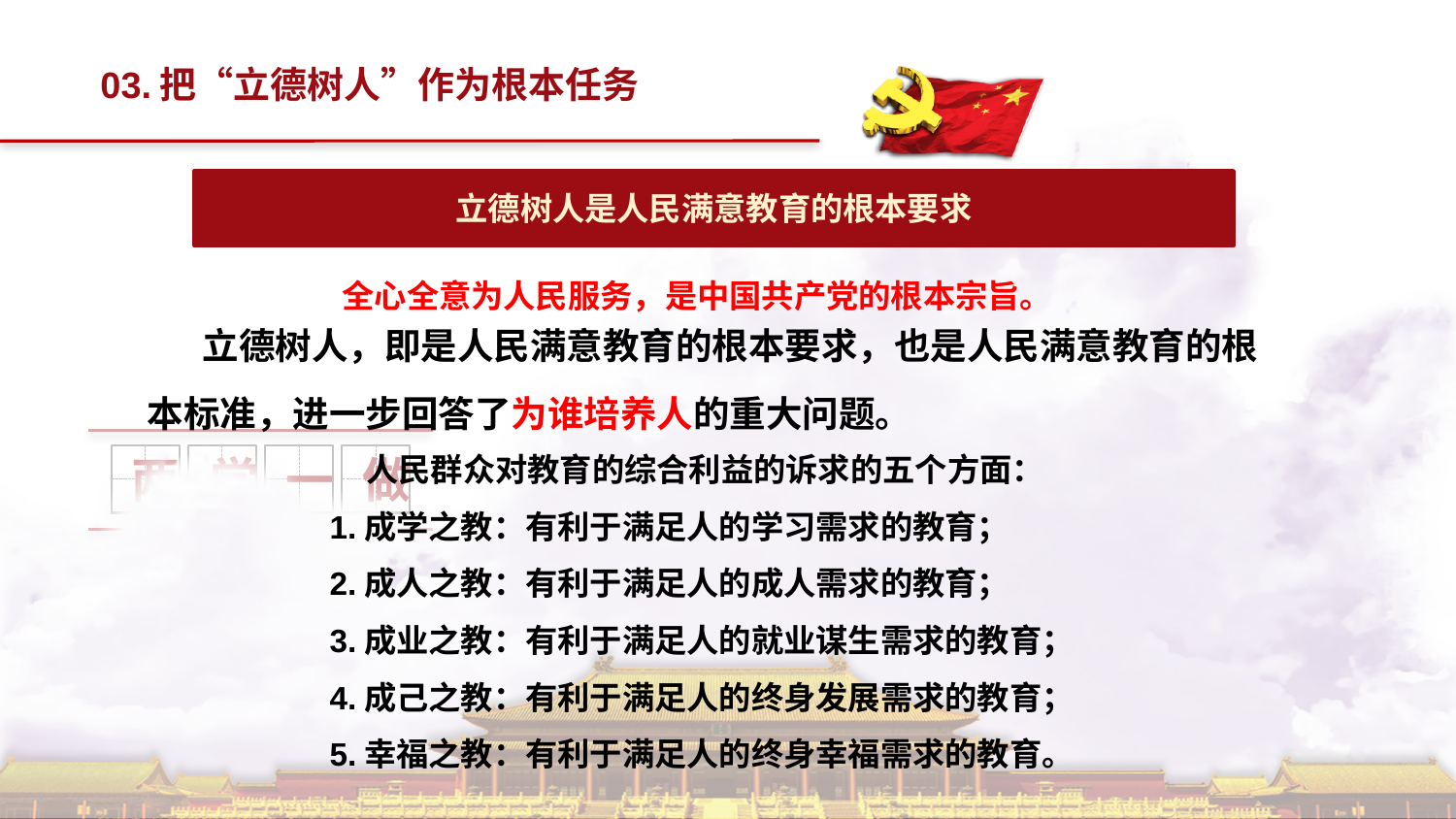

03.把“立德树人”作为根本任务

立德树人是人民满意教育的根本要求
    全心全意为人民服务，是中国共产党的根本宗旨。
    立德树人，即是人民满意教育的根本要求，也是人民满意教育的根本标准，进一步回答了为谁培养人的重大问题。
    人民群众对教育的综合利益的诉求的五个方面：
1.成学之教：有利于满足人的学习需求的教育；
2.成人之教：有利于满足人的成人需求的教育；
3.成业之教：有利于满足人的就业谋生需求的教育；
4.成己之教：有利于满足人的终身发展需求的教育；
5.幸福之教：有利于满足人的终身幸福需求的教育。